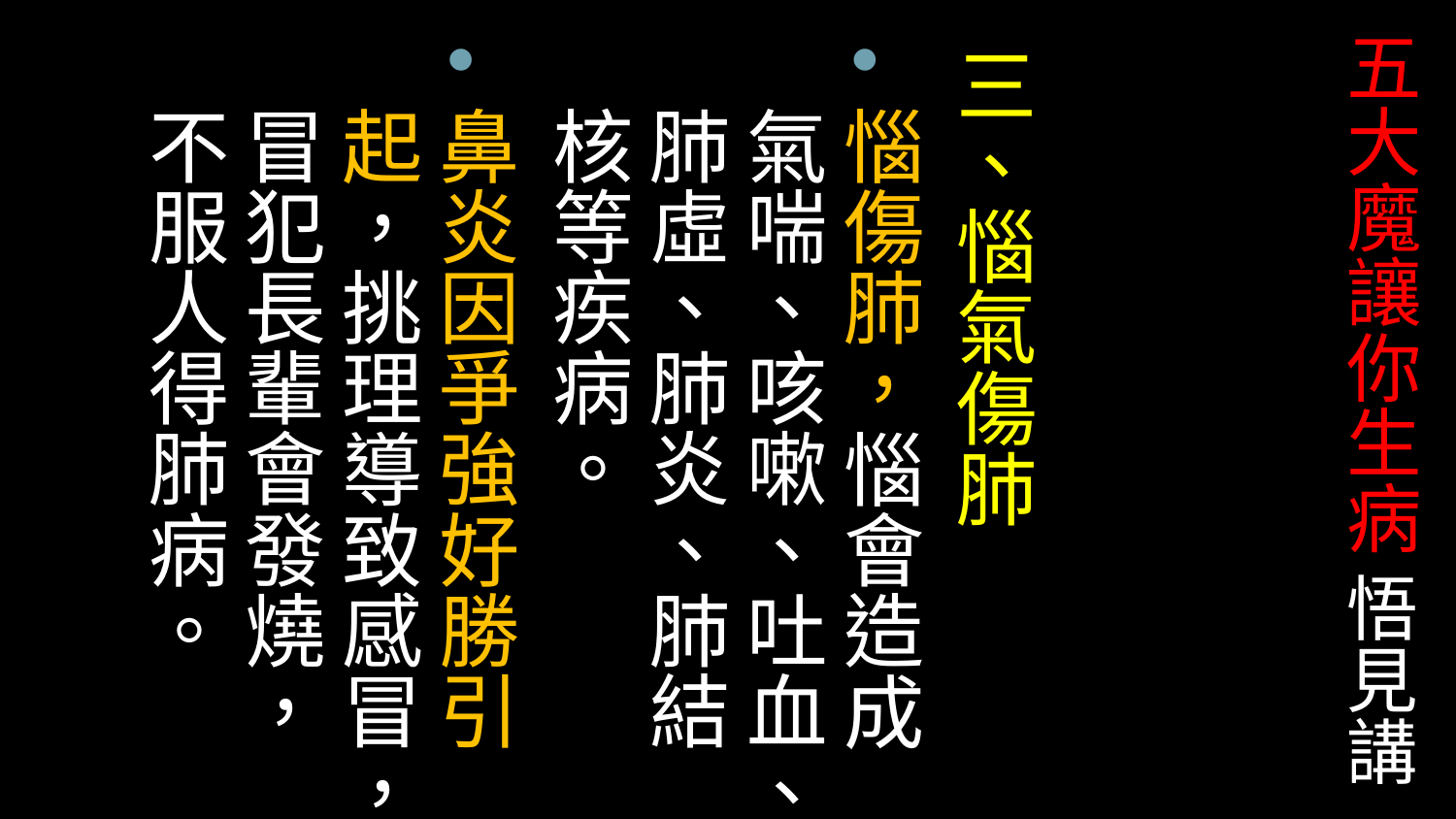

# 五大魔讓你生病 悟見講
三、惱氣傷肺
惱傷肺，惱會造成氣喘、咳嗽、吐血、肺虛、肺炎、肺結核等疾病。
鼻炎因爭強好勝引起，挑理導致感冒，冒犯長輩會發燒，不服人得肺病。